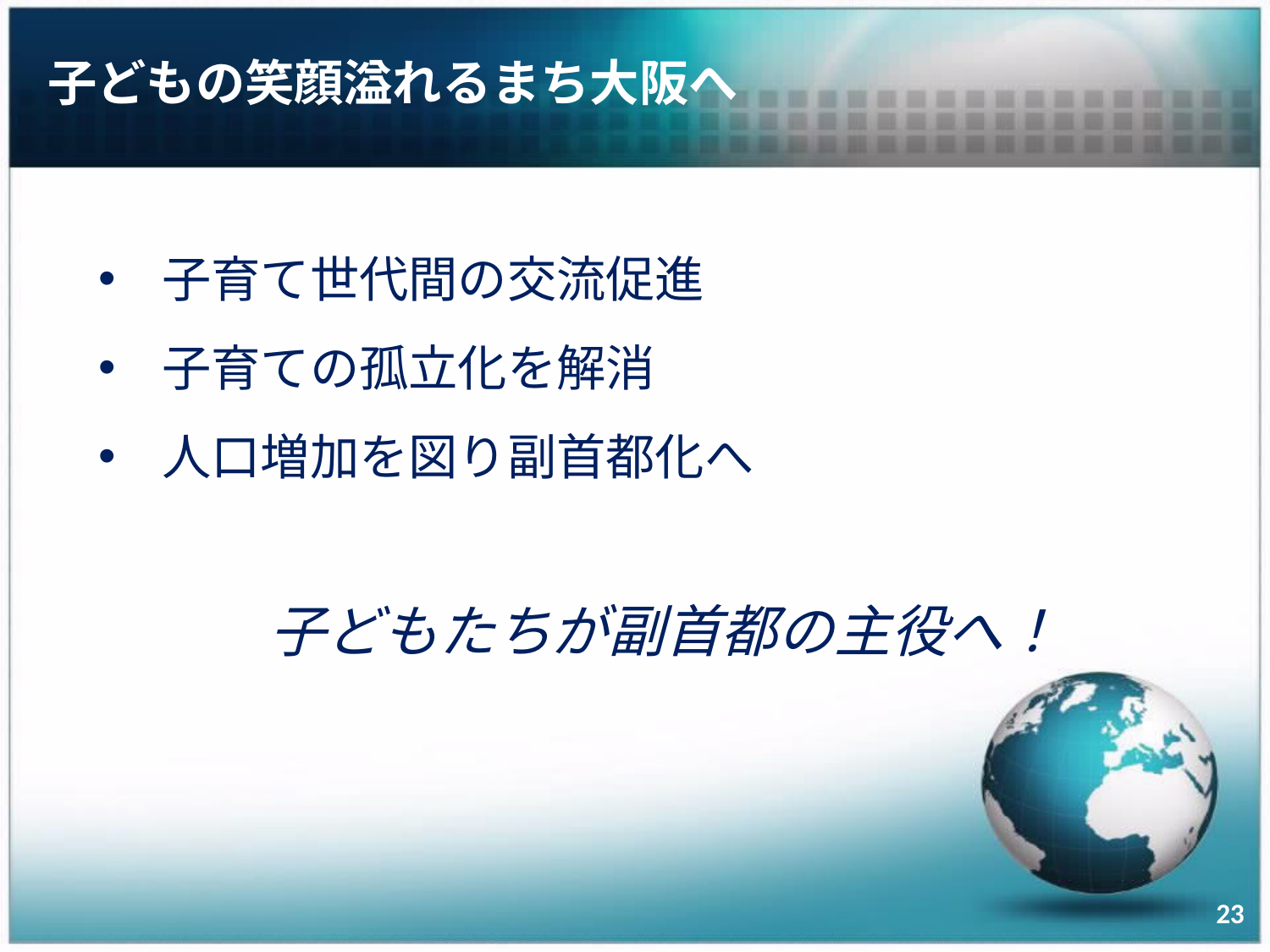

# 子どもの笑顔溢れるまち大阪へ
子育て世代間の交流促進
子育ての孤立化を解消
人口増加を図り副首都化へ

子どもたちが副首都の主役へ！
23